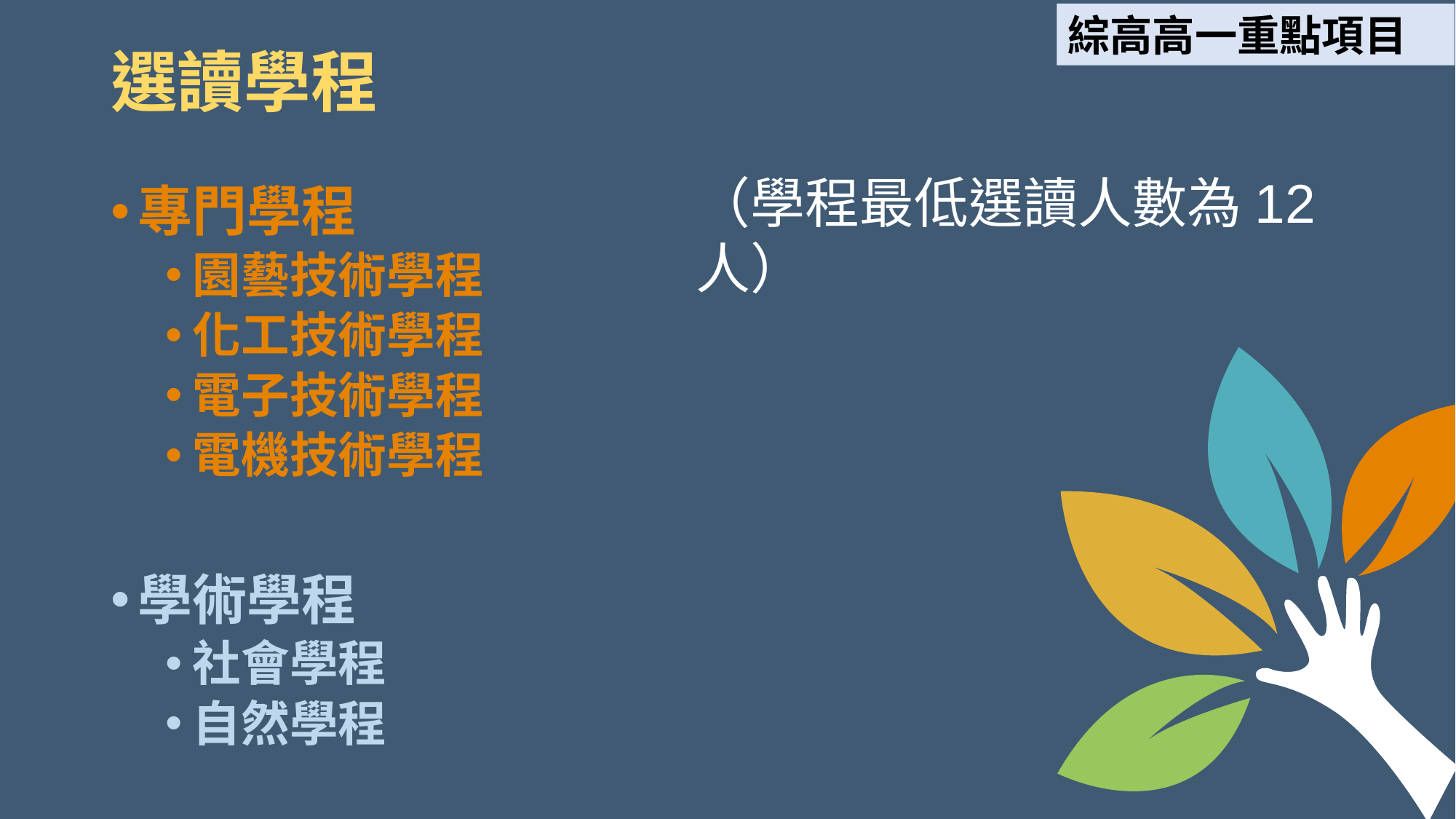

綜高高一重點項目
選讀學程
（學程最低選讀人數為12人）
專門學程
園藝技術學程
化工技術學程
電子技術學程
電機技術學程

學術學程
社會學程
自然學程